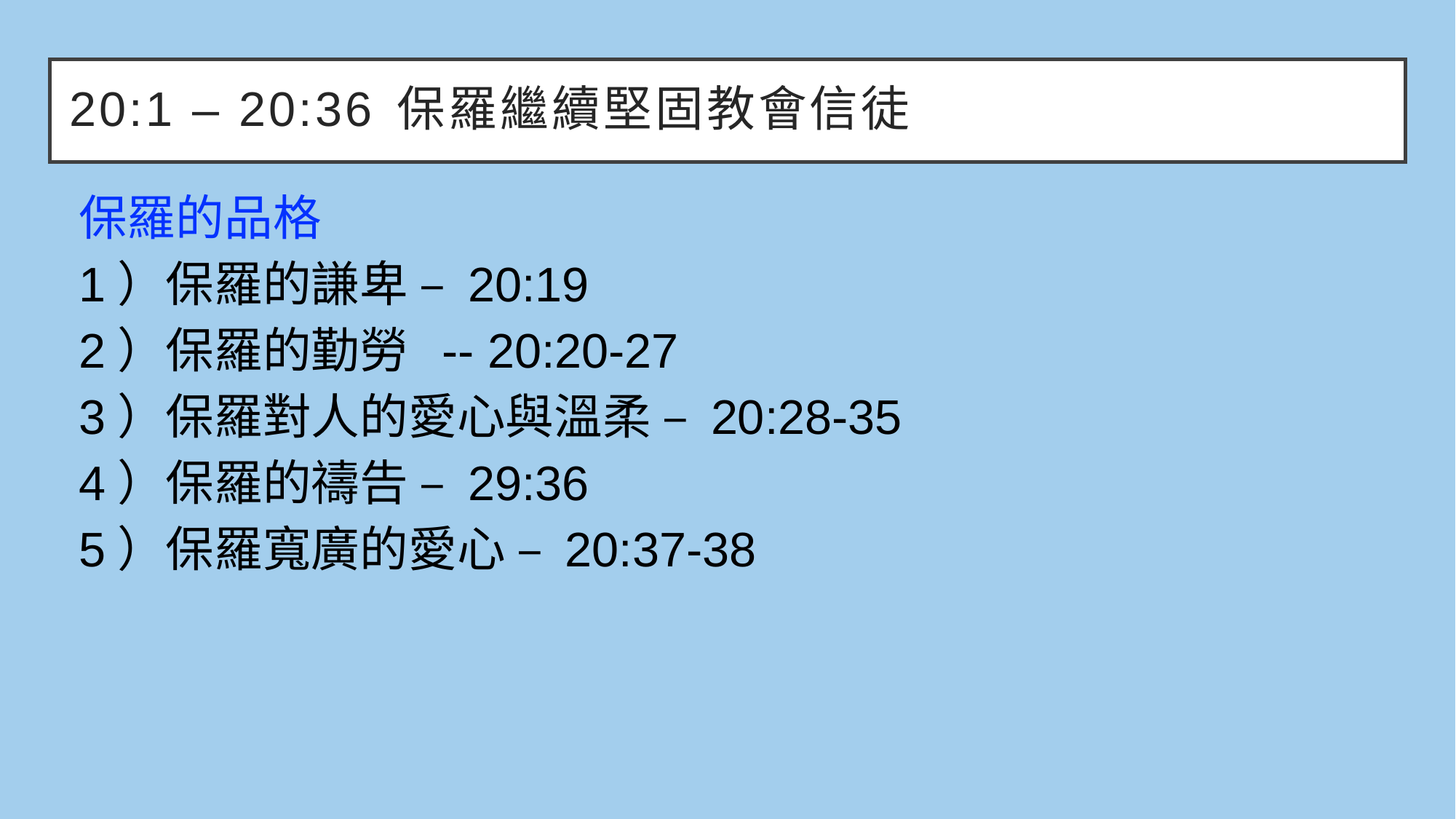

# 20:1 – 20:36	保羅繼續堅固教會信徒
保羅的品格
1）保羅的謙卑 – 20:19
2）保羅的勤勞  -- 20:20-27
3）保羅對人的愛心與溫柔 – 20:28-35
4）保羅的禱告 – 29:36
5）保羅寬廣的愛心 – 20:37-38